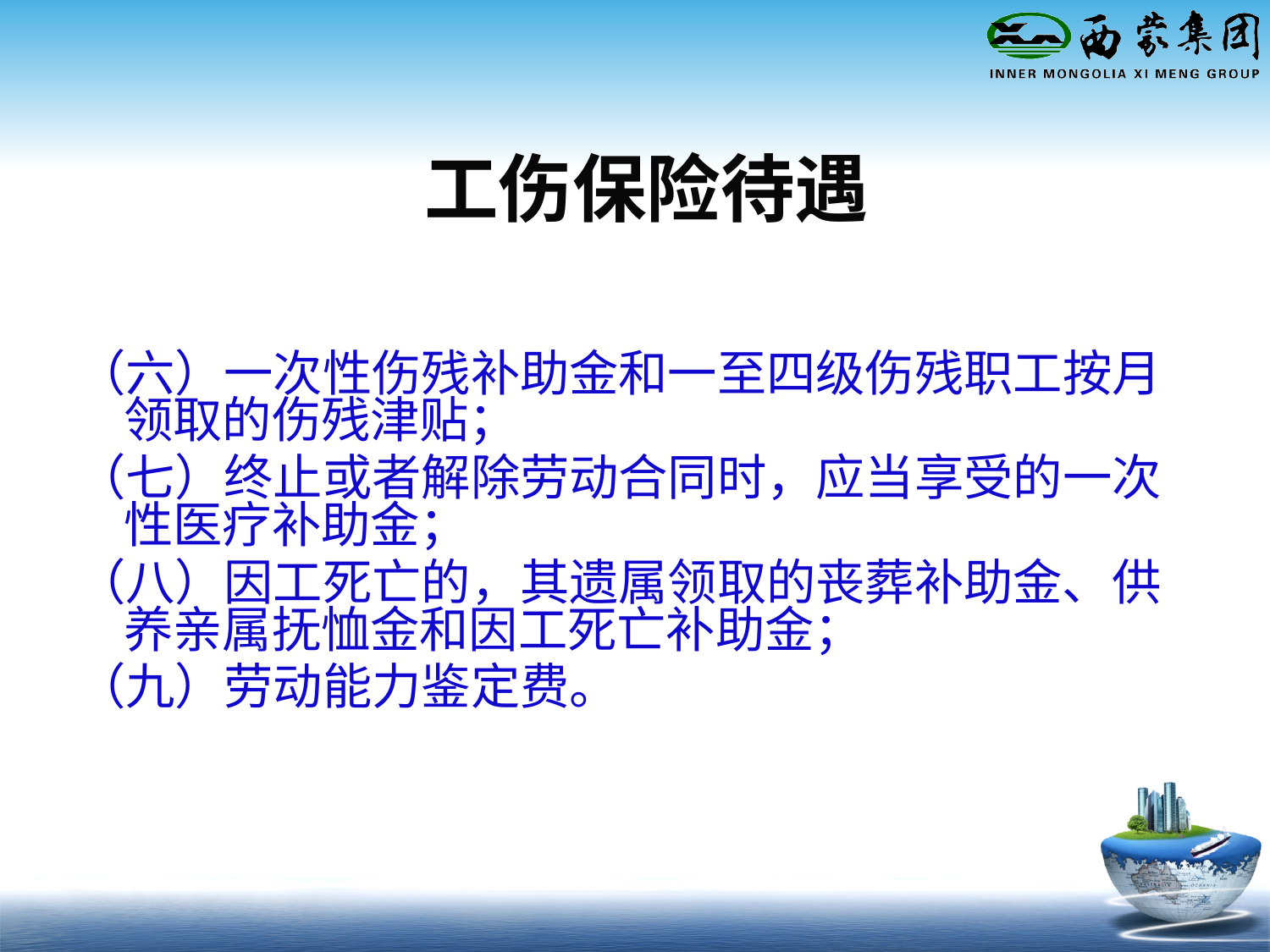

工伤保险待遇

（六）一次性伤残补助金和一至四级伤残职工按月领取的伤残津贴；
（七）终止或者解除劳动合同时，应当享受的一次性医疗补助金；
（八）因工死亡的，其遗属领取的丧葬补助金、供养亲属抚恤金和因工死亡补助金；
（九）劳动能力鉴定费。